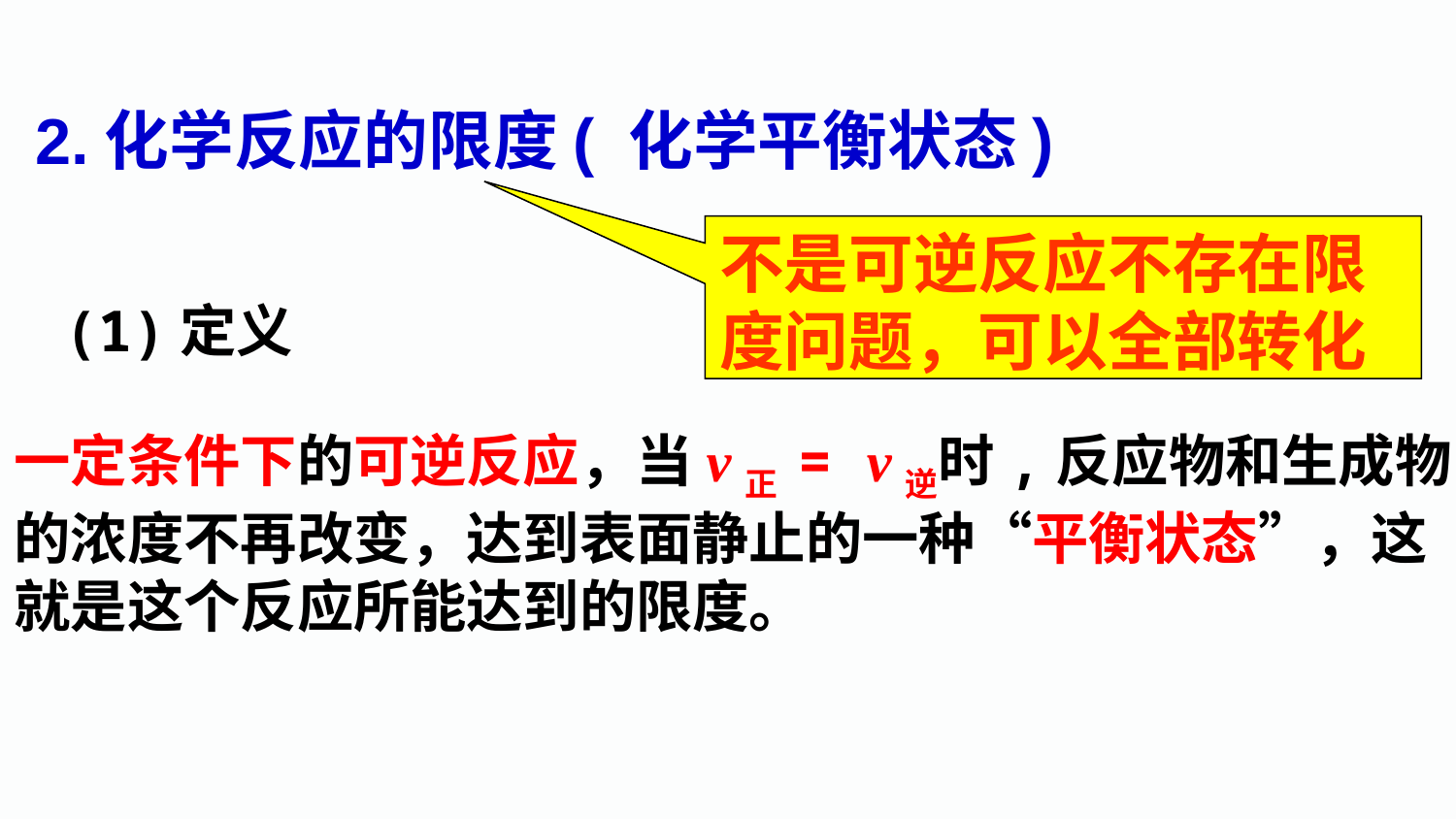

2.化学反应的限度( 化学平衡状态)
不是可逆反应不存在限度问题，可以全部转化

(1)定义
一定条件下的可逆反应，当v正 = v逆时,反应物和生成物的浓度不再改变，达到表面静止的一种“平衡状态”，这就是这个反应所能达到的限度。